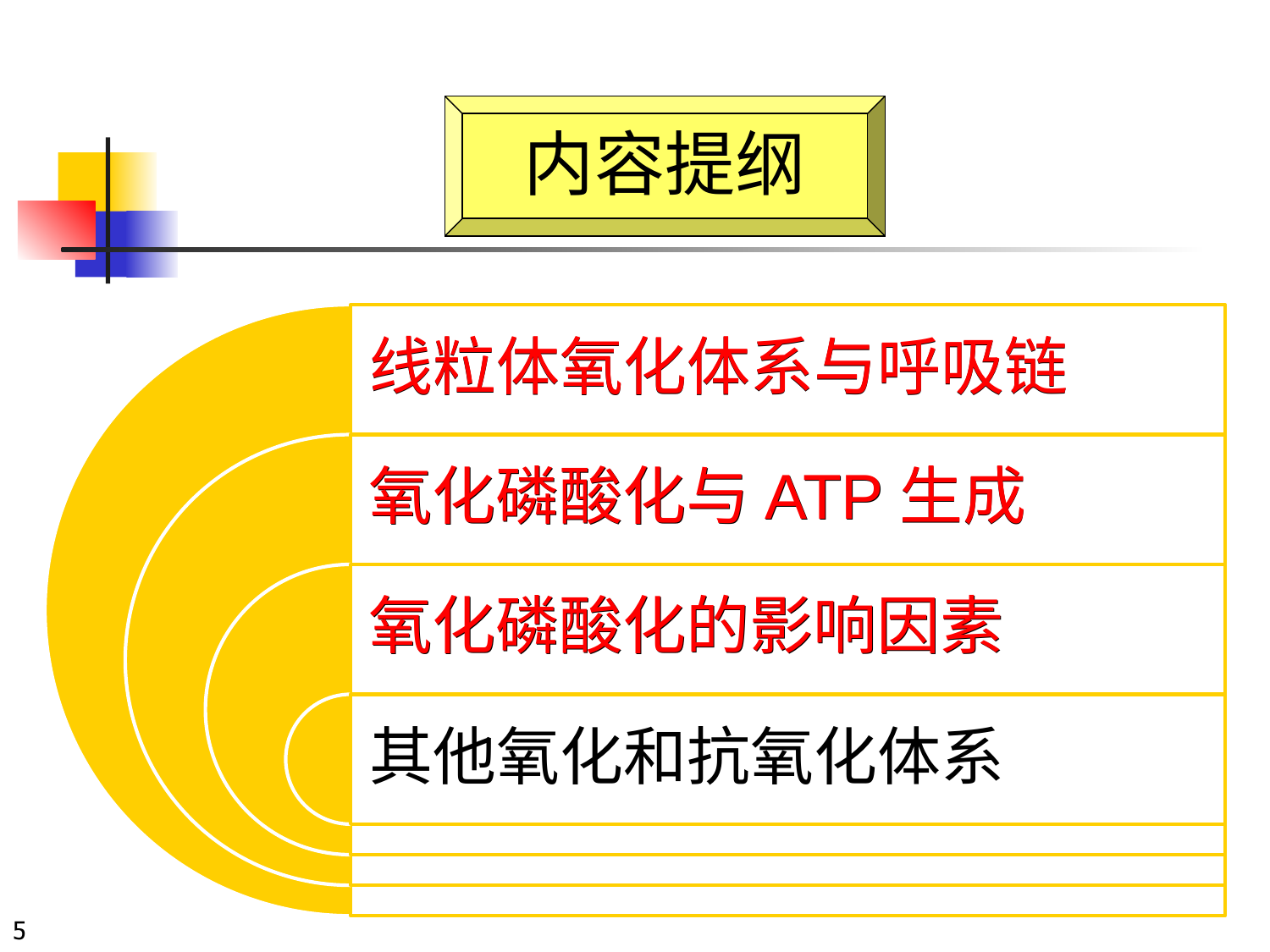

内容提纲
线粒体氧化体系与呼吸链
氧化磷酸化与ATP生成
氧化磷酸化的影响因素
其他氧化和抗氧化体系
线粒体氧化体系与呼吸链
氧化磷酸化与ATP生成
氧化磷酸化的影响因素
5